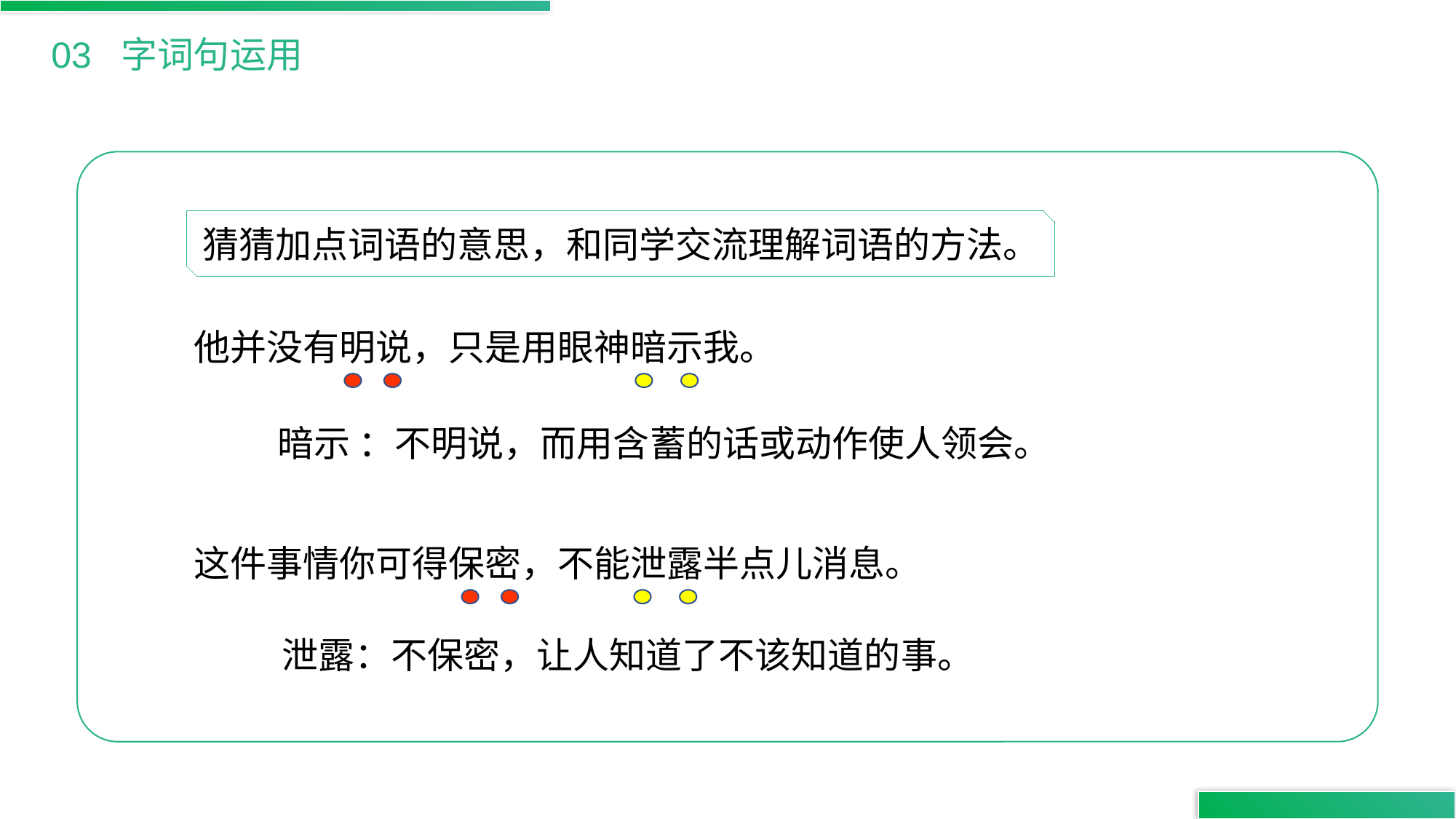

03  字词句运用
猜猜加点词语的意思，和同学交流理解词语的方法。
他并没有明说，只是用眼神暗示我。

暗示 ：不明说，而用含蓄的话或动作使人领会。
这件事情你可得保密，不能泄露半点儿消息。

泄露：不保密，让人知道了不该知道的事。